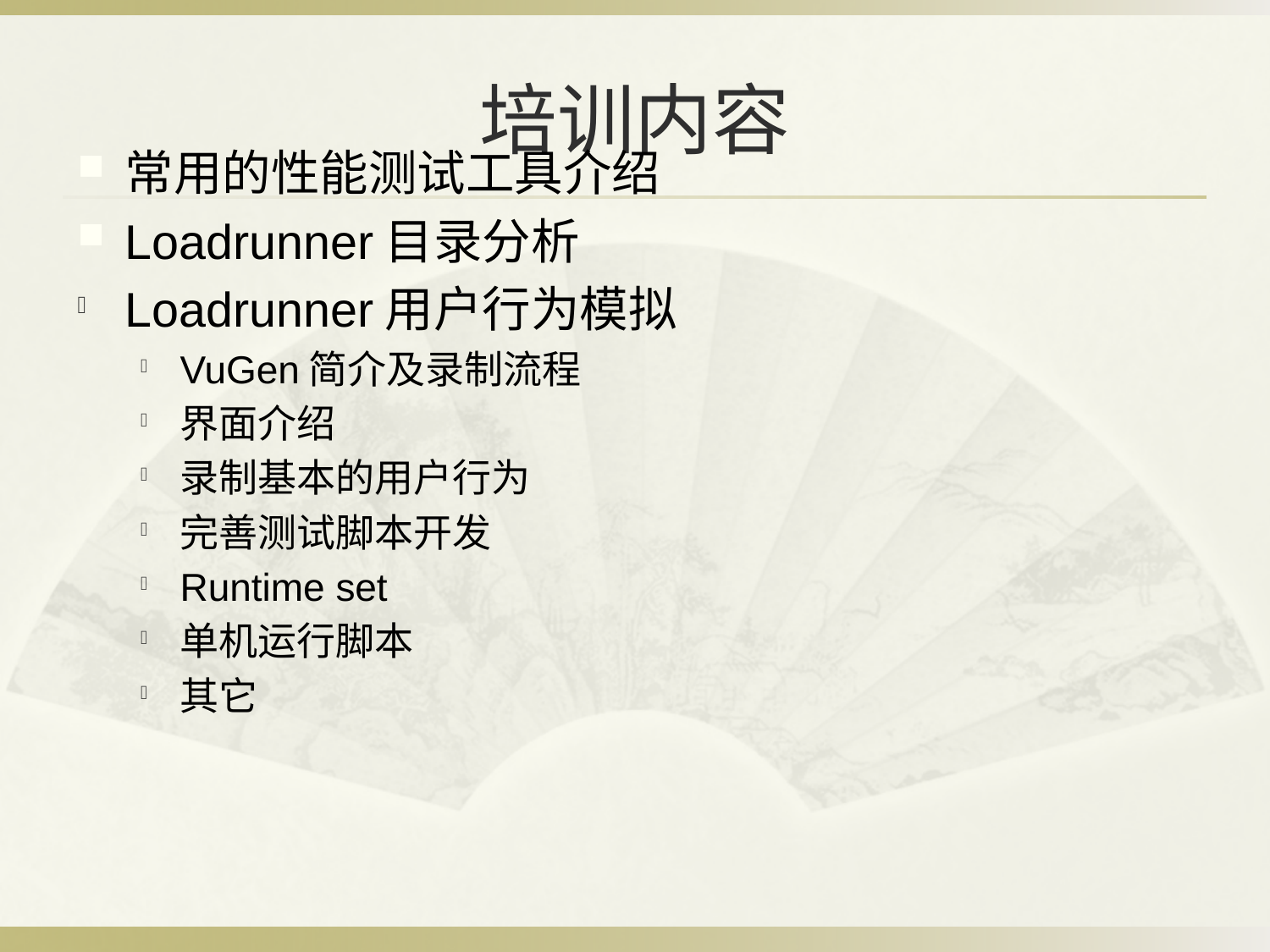

# 培训内容
常用的性能测试工具介绍
Loadrunner目录分析
Loadrunner用户行为模拟
VuGen简介及录制流程
界面介绍
录制基本的用户行为
完善测试脚本开发
Runtime set
单机运行脚本
其它